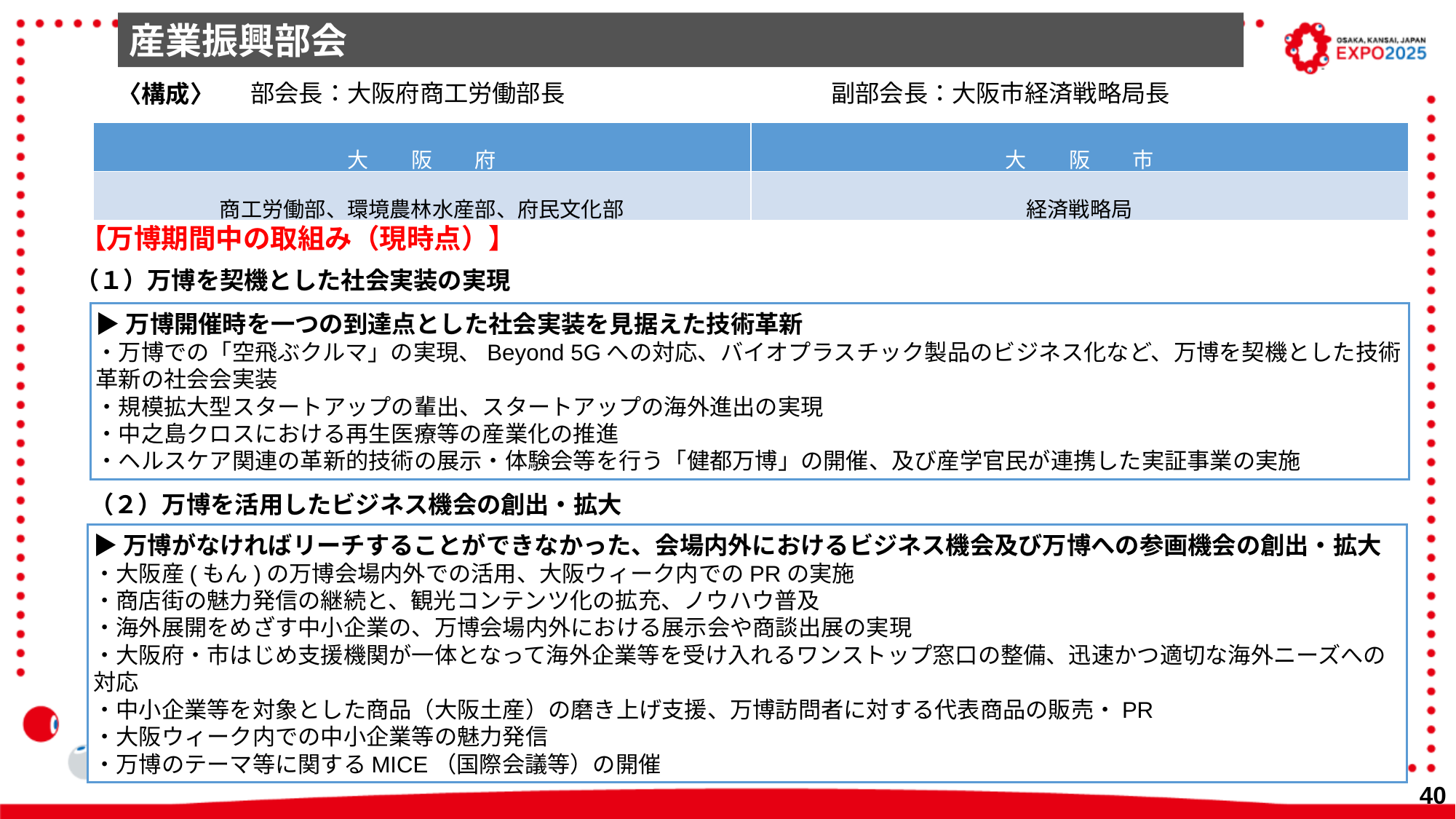

産業振興部会

　部会長：大阪府商工労働部長　　　　　　　　　　　副部会長：大阪市経済戦略局長
〈構成〉

| 大　　阪　　府 | 大　　阪　　市 |
| --- | --- |
| 商工労働部、環境農林水産部、府民文化部 | 経済戦略局 |
【万博期間中の取組み（現時点）】
（１）万博を契機とした社会実装の実現
▶万博開催時を一つの到達点とした社会実装を見据えた技術革新
・万博での「空飛ぶクルマ」の実現、Beyond 5Gへの対応、バイオプラスチック製品のビジネス化など、万博を契機とした技術革新の社会会実装
・規模拡大型スタートアップの輩出、スタートアップの海外進出の実現
・中之島クロスにおける再生医療等の産業化の推進
・ヘルスケア関連の革新的技術の展示・体験会等を行う「健都万博」の開催、及び産学官民が連携した実証事業の実施
（２）万博を活用したビジネス機会の創出・拡大

▶万博がなければリーチすることができなかった、会場内外におけるビジネス機会及び万博への参画機会の創出・拡大
・大阪産(もん)の万博会場内外での活用、大阪ウィーク内でのPRの実施
・商店街の魅力発信の継続と、観光コンテンツ化の拡充、ノウハウ普及
・海外展開をめざす中小企業の、万博会場内外における展示会や商談出展の実現
・大阪府・市はじめ支援機関が一体となって海外企業等を受け入れるワンストップ窓口の整備、迅速かつ適切な海外ニーズへの対応
・中小企業等を対象とした商品（大阪土産）の磨き上げ支援、万博訪問者に対する代表商品の販売・PR
・大阪ウィーク内での中小企業等の魅力発信
・万博のテーマ等に関するMICE（国際会議等）の開催
40